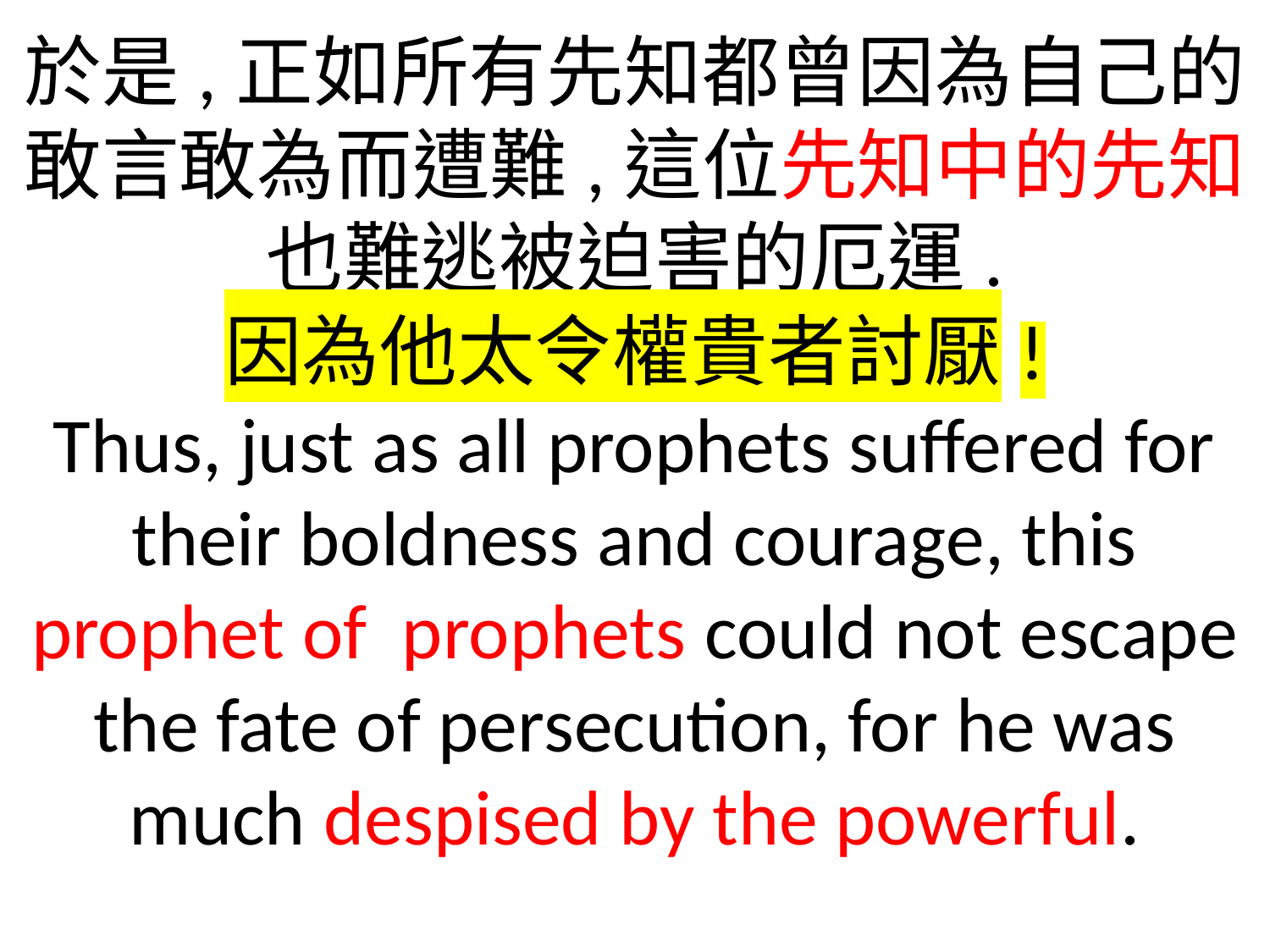

於是,正如所有先知都曾因為自己的敢言敢為而遭難,這位先知中的先知也難逃被迫害的厄運.
因為他太令權貴者討厭!
Thus, just as all prophets suffered for their boldness and courage, this prophet of  prophets could not escape the fate of persecution, for he was much despised by the powerful.